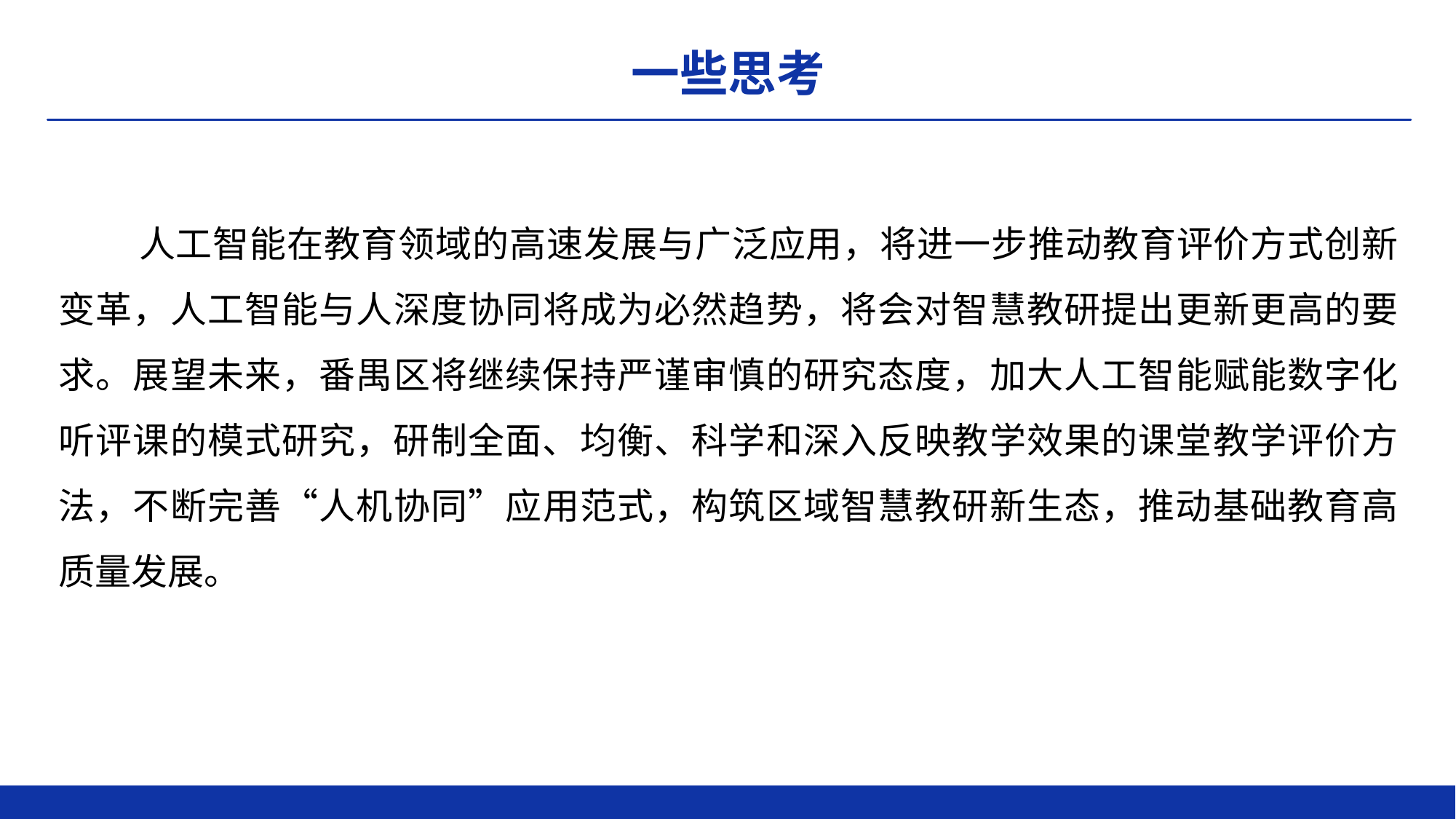

# 一些思考
        人工智能在教育领域的高速发展与广泛应用，将进一步推动教育评价方式创新变革，人工智能与人深度协同将成为必然趋势，将会对智慧教研提出更新更高的要求。展望未来，番禺区将继续保持严谨审慎的研究态度，加大人工智能赋能数字化听评课的模式研究，研制全面、均衡、科学和深入反映教学效果的课堂教学评价方法，不断完善“人机协同”应用范式，构筑区域智慧教研新生态，推动基础教育高质量发展。